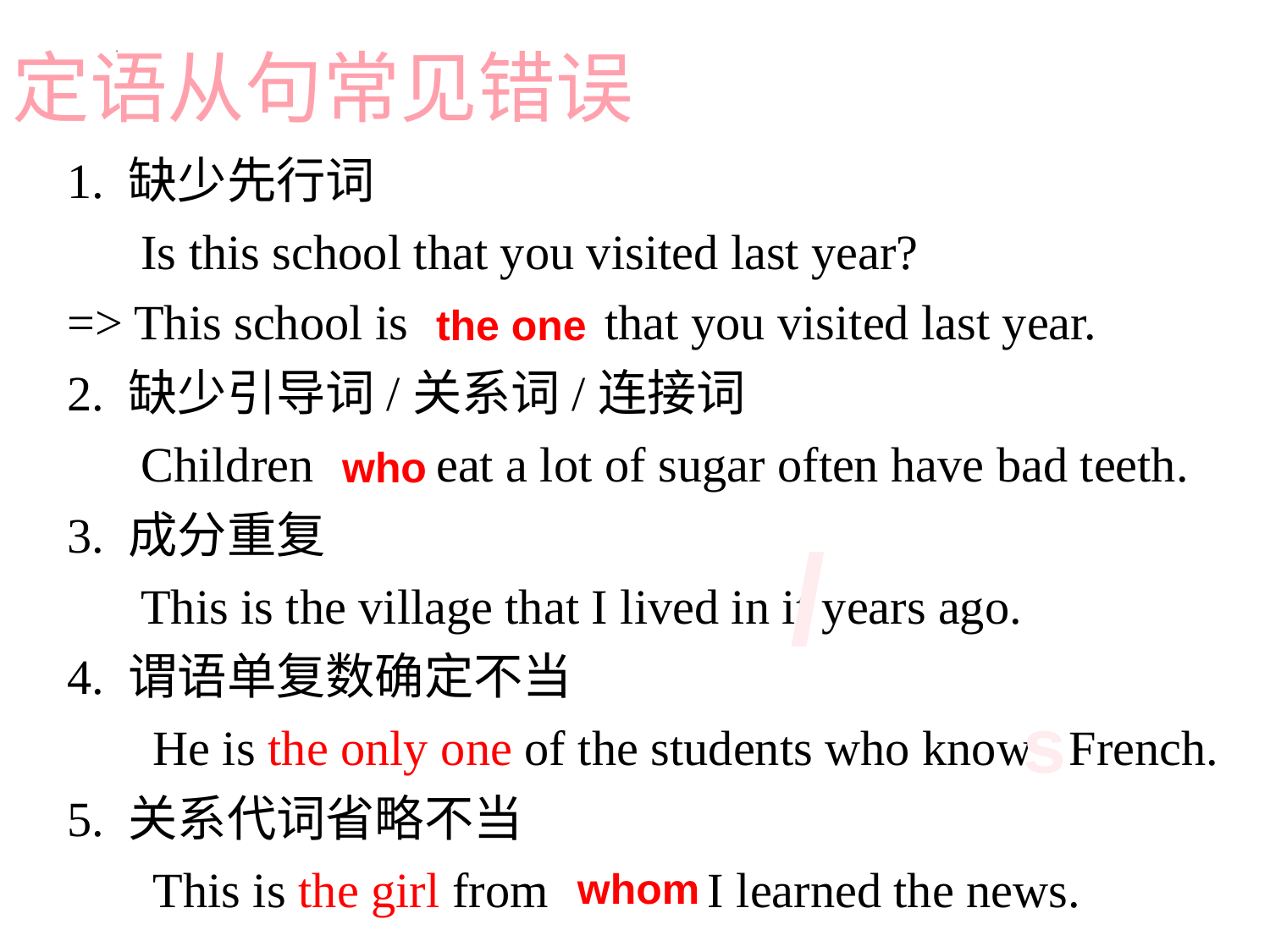

# 定语从句常见错误
1. 缺少先行词
      Is this school that you visited last year?
=> This school is                that you visited last year.
2. 缺少引导词/关系词/连接词
      Children          eat a lot of sugar often have bad teeth.
3. 成分重复
      This is the village that I lived in it years ago.
4. 谓语单复数确定不当
       He is the only one of the students who know   French.
5. 关系代词省略不当
       This is the girl from             I learned the news.
the one
who
/
s
whom